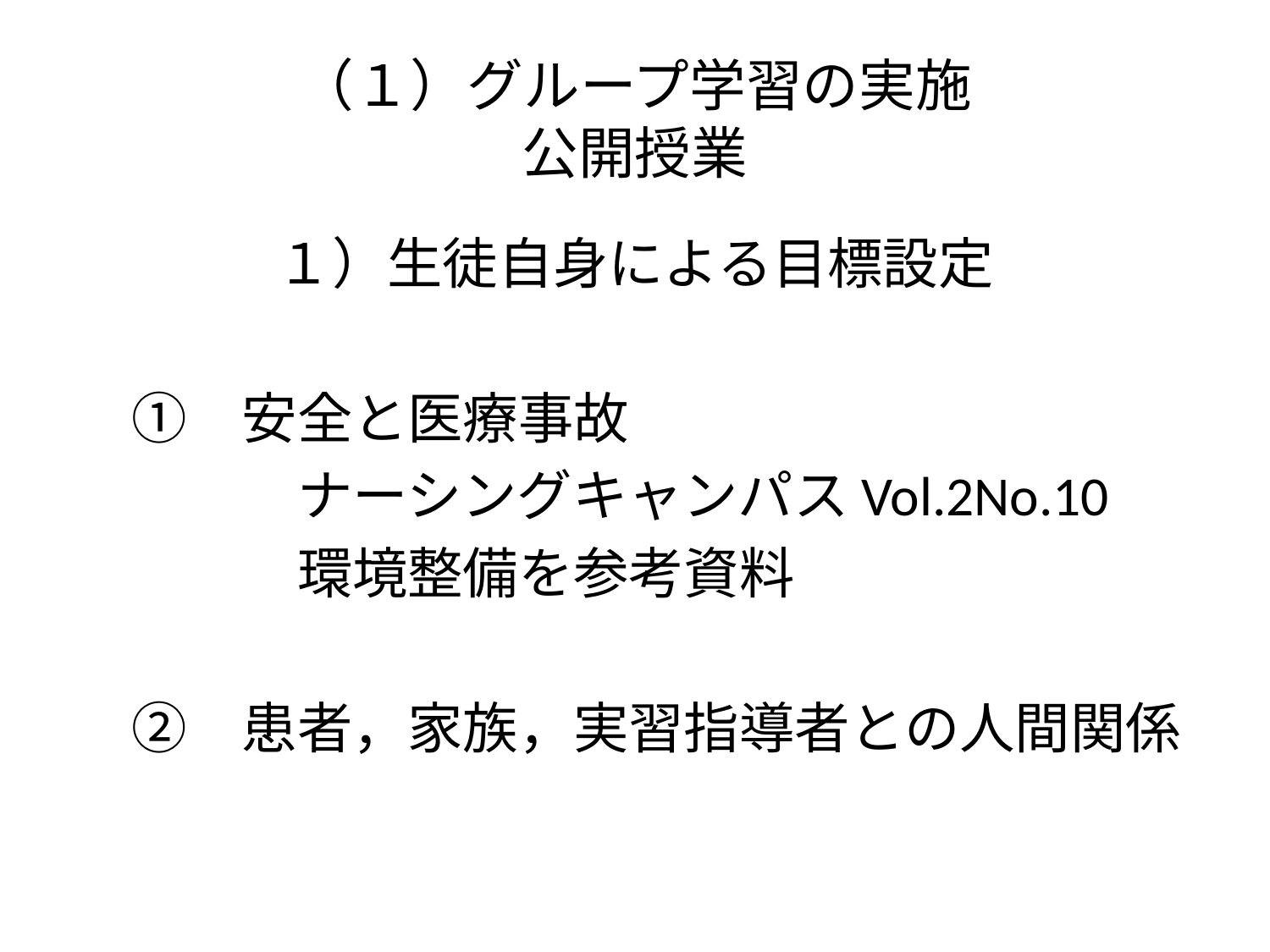

# （１）グループ学習の実施 公開授業
１）生徒自身による目標設定

　①　安全と医療事故
　　　　ナーシングキャンパスVol.2No.10
　　　　環境整備を参考資料

　②　患者，家族，実習指導者との人間関係